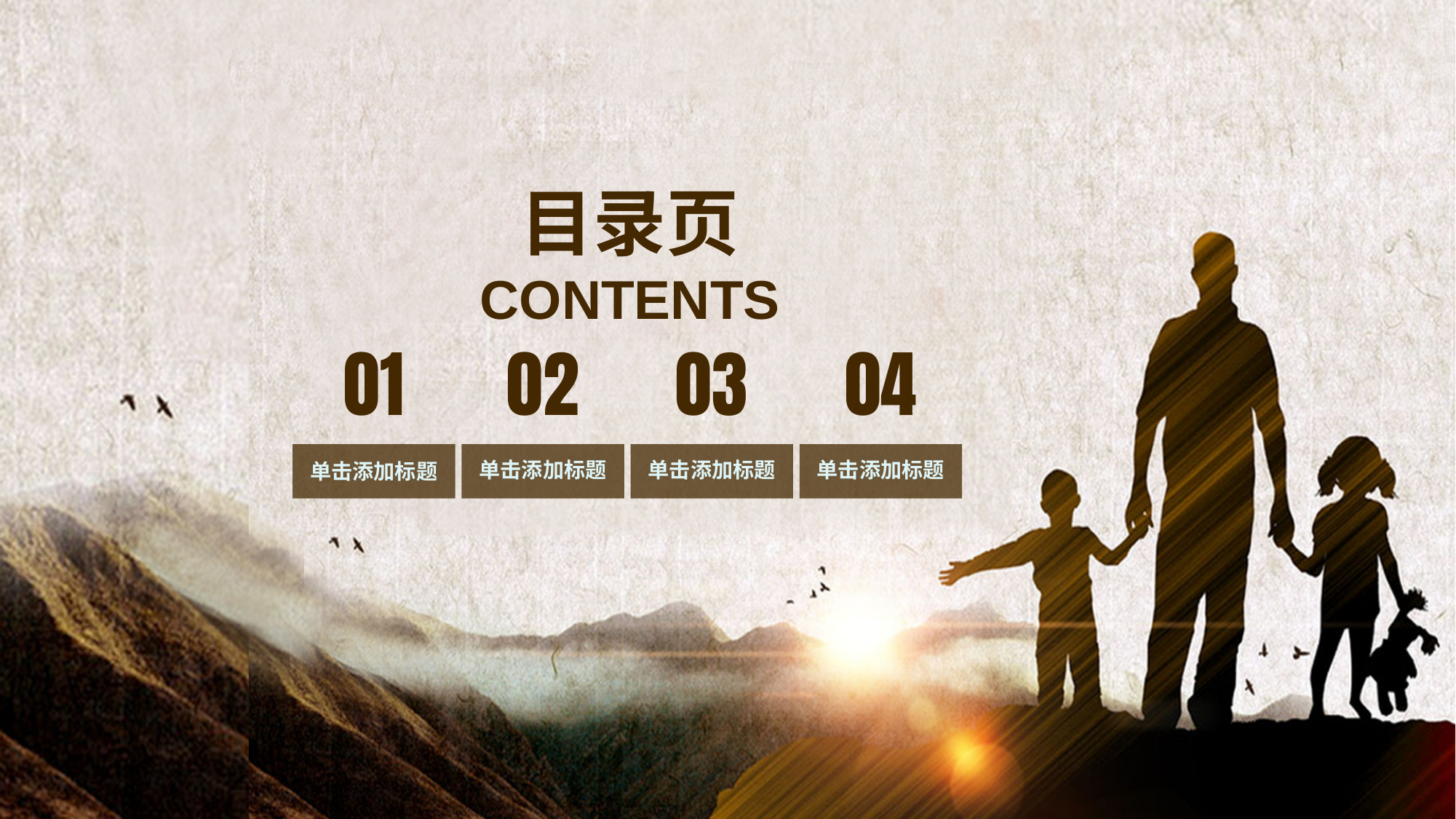

目录页
CONTENTS
01

单击添加标题
02

单击添加标题
03

单击添加标题
04

单击添加标题